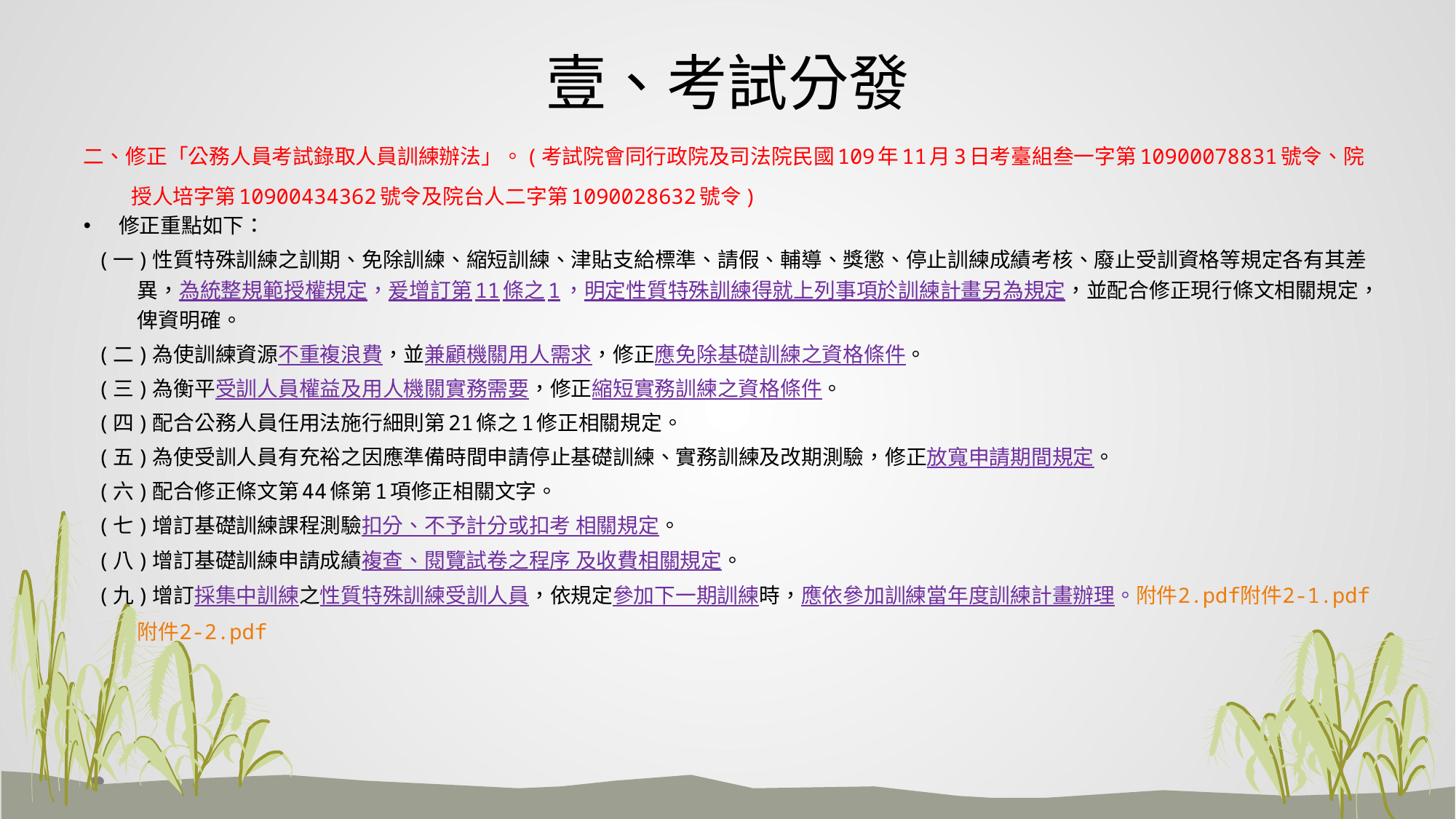

# 壹、考試分發
二、修正「公務人員考試錄取人員訓練辦法」。(考試院會同行政院及司法院民國109年11月3日考臺組叁一字第10900078831號令、院授人培字第10900434362號令及院台人二字第1090028632號令)
修正重點如下：
(一)性質特殊訓練之訓期、免除訓練、縮短訓練、津貼支給標準、請假、輔導、獎懲、停止訓練成績考核、廢止受訓資格等規定各有其差異，為統整規範授權規定，爰增訂第11條之1，明定性質特殊訓練得就上列事項於訓練計畫另為規定，並配合修正現行條文相關規定，俾資明確。
(二)為使訓練資源不重複浪費，並兼顧機關用人需求，修正應免除基礎訓練之資格條件。
(三)為衡平受訓人員權益及用人機關實務需要，修正縮短實務訓練之資格條件。
(四)配合公務人員任用法施行細則第21條之1修正相關規定。
(五)為使受訓人員有充裕之因應準備時間申請停止基礎訓練、實務訓練及改期測驗，修正放寬申請期間規定。
(六)配合修正條文第44條第1項修正相關文字。
(七)增訂基礎訓練課程測驗扣分、不予計分或扣考 相關規定。
(八)增訂基礎訓練申請成績複查、閱覽試卷之程序 及收費相關規定。
(九)增訂採集中訓練之性質特殊訓練受訓人員，依規定參加下一期訓練時，應依參加訓練當年度訓練計畫辦理。附件2.pdf附件2-1.pdf附件2-2.pdf